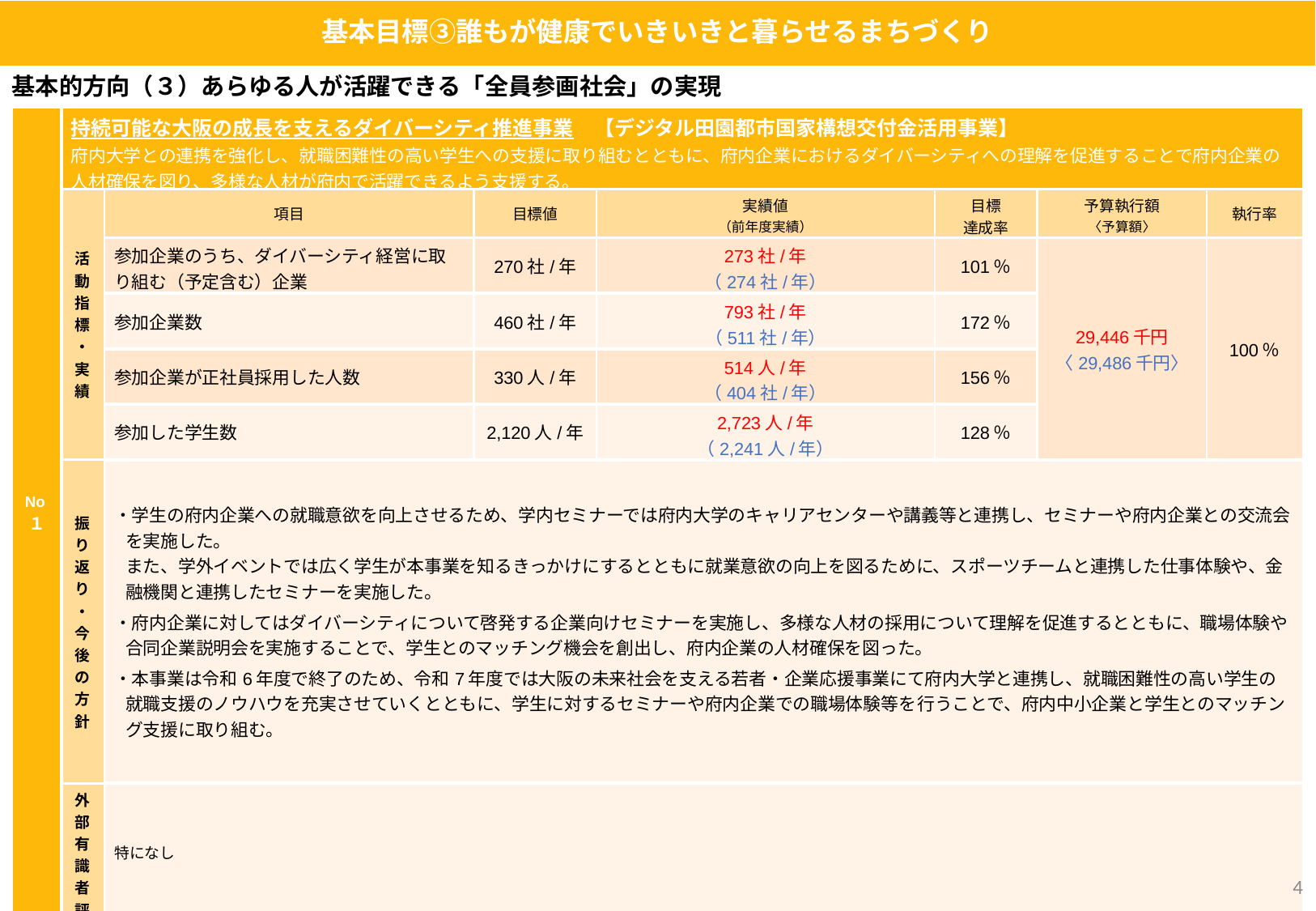

基本目標③誰もが健康でいきいきと暮らせるまちづくり
基本的方向（３）あらゆる人が活躍できる「全員参画社会」の実現
| No１ | 持続可能な大阪の成長を支えるダイバーシティ推進事業　【デジタル田園都市国家構想交付金活用事業】 府内大学との連携を強化し、就職困難性の高い学生への支援に取り組むとともに、府内企業におけるダイバーシティへの理解を促進することで府内企業の人材確保を図り、多様な人材が府内で活躍できるよう支援する。 |  |  |  |  |  |  |
| --- | --- | --- | --- | --- | --- | --- | --- |
|  | 活動指標・実績 | 項目 | 目標値 | 実績値 （前年度実績） | 目標 達成率 | 予算執行額 〈予算額〉 | 執行率 |
|  |  | 参加企業のうち、ダイバーシティ経営に取り組む（予定含む）企業 | 270社/年 | 273社/年 （274社/年） | 101％ | 29,446千円 〈29,486千円〉 | 100％ |
|  |  | 参加企業数 | 460社/年 | 793社/年 （511社/年） | 172％ |  |  |
|  |  | 参加企業が正社員採用した人数 | 330人/年 | 514人/年 （404社/年） | 156％ |  |  |
|  |  | 参加した学生数 | 2,120人/年 | 2,723人/年 （2,241人/年） | 128％ |  |  |
|  | 振り返り・今後の方針 | ・学生の府内企業への就職意欲を向上させるため、学内セミナーでは府内大学のキャリアセンターや講義等と連携し、セミナーや府内企業との交流会を実施した。 また、学外イベントでは広く学生が本事業を知るきっかけにするとともに就業意欲の向上を図るために、スポーツチームと連携した仕事体験や、金融機関と連携したセミナーを実施した。 ・府内企業に対してはダイバーシティについて啓発する企業向けセミナーを実施し、多様な人材の採用について理解を促進するとともに、職場体験や合同企業説明会を実施することで、学生とのマッチング機会を創出し、府内企業の人材確保を図った。 ・本事業は令和6年度で終了のため、令和7年度では大阪の未来社会を支える若者・企業応援事業にて府内大学と連携し、就職困難性の高い学生の就職支援のノウハウを充実させていくとともに、学生に対するセミナーや府内企業での職場体験等を⾏うことで、府内中小企業と学⽣とのマッチング支援に取り組む。 |  |  |  |  |  |
|  | 外部有識者評価 | 特になし |  |  |  |  |  |
4